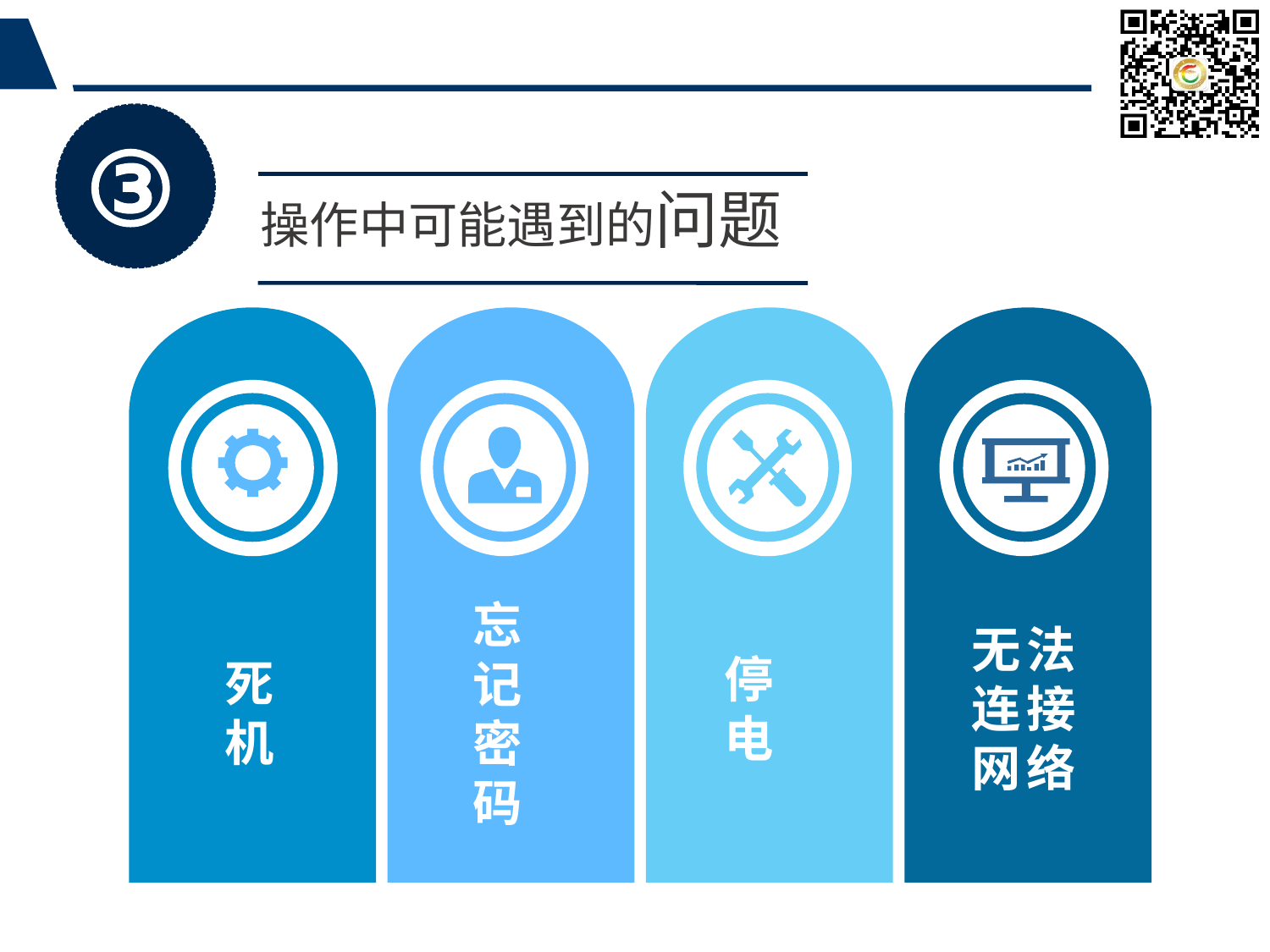

③

操作中可能遇到的问题

停
电

死
机

忘
记
密
码
无法连接网络